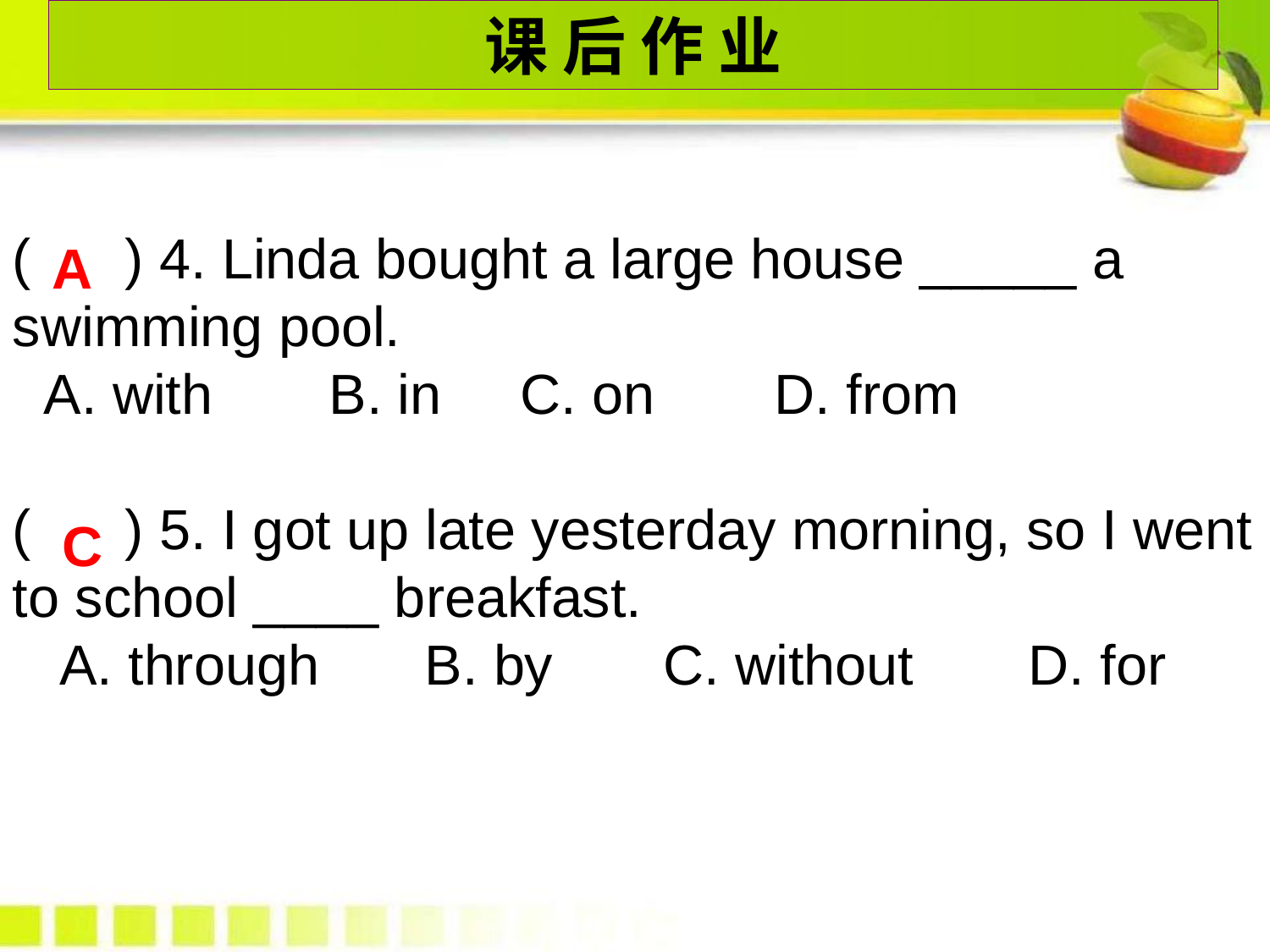

课 后 作 业
(      ) 4. Linda bought a large house _____ a swimming pool.
  A. with	    B. in	C. on	D. from

(      ) 5. I got up late yesterday morning, so I went to school ____ breakfast.
   A. through	  B. by	 C. without	D. for
A
C